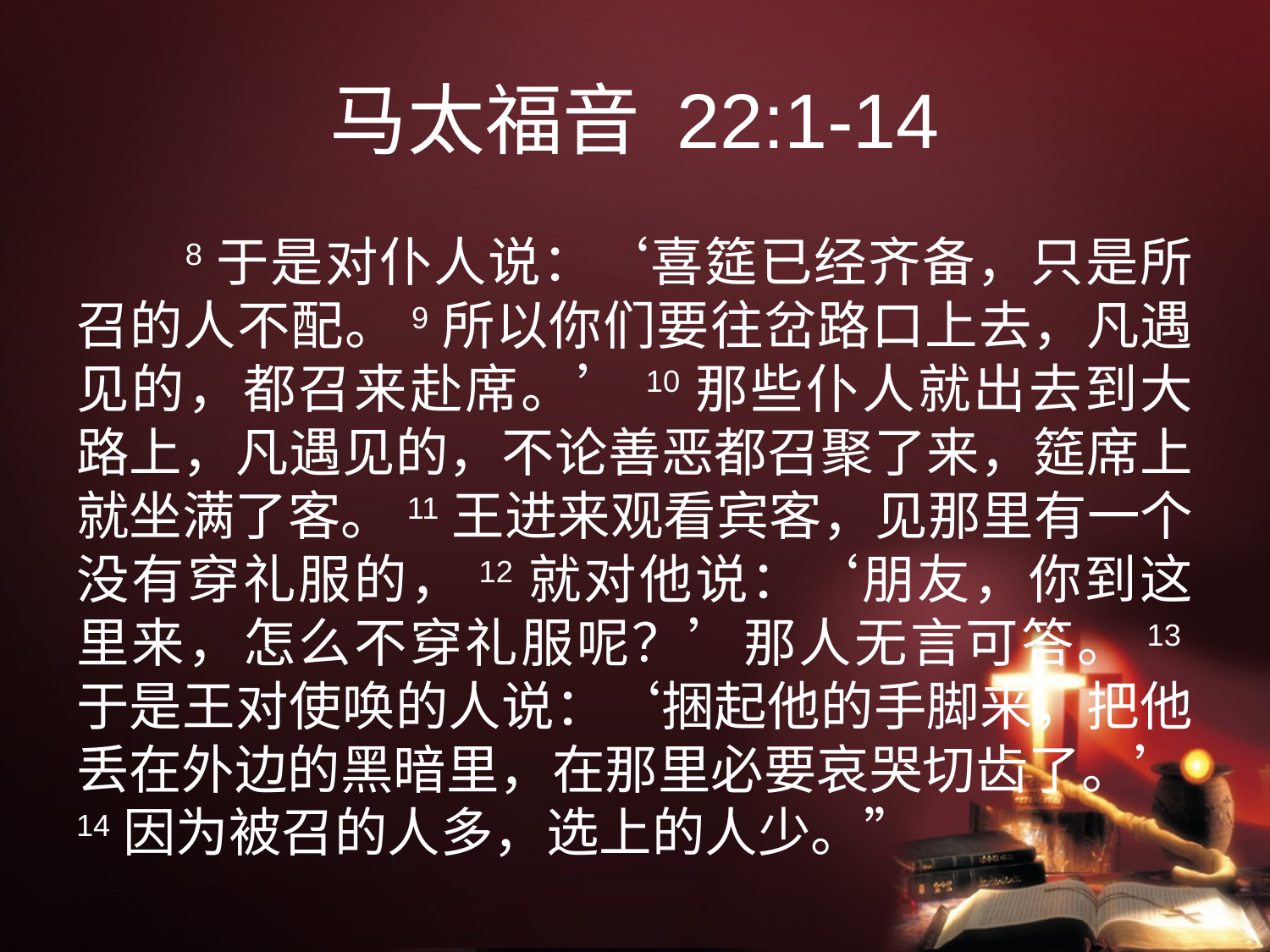

# 马太福音 22:1-14
           8于是对仆人说：‘喜筵已经齐备，只是所召的人不配。9所以你们要往岔路口上去，凡遇见的，都召来赴席。’10那些仆人就出去到大路上，凡遇见的，不论善恶都召聚了来，筵席上就坐满了客。11王进来观看宾客，见那里有一个没有穿礼服的，12就对他说：‘朋友，你到这里来，怎么不穿礼服呢？’那人无言可答。13于是王对使唤的人说：‘捆起他的手脚来，把他丢在外边的黑暗里，在那里必要哀哭切齿了。’14因为被召的人多，选上的人少。”